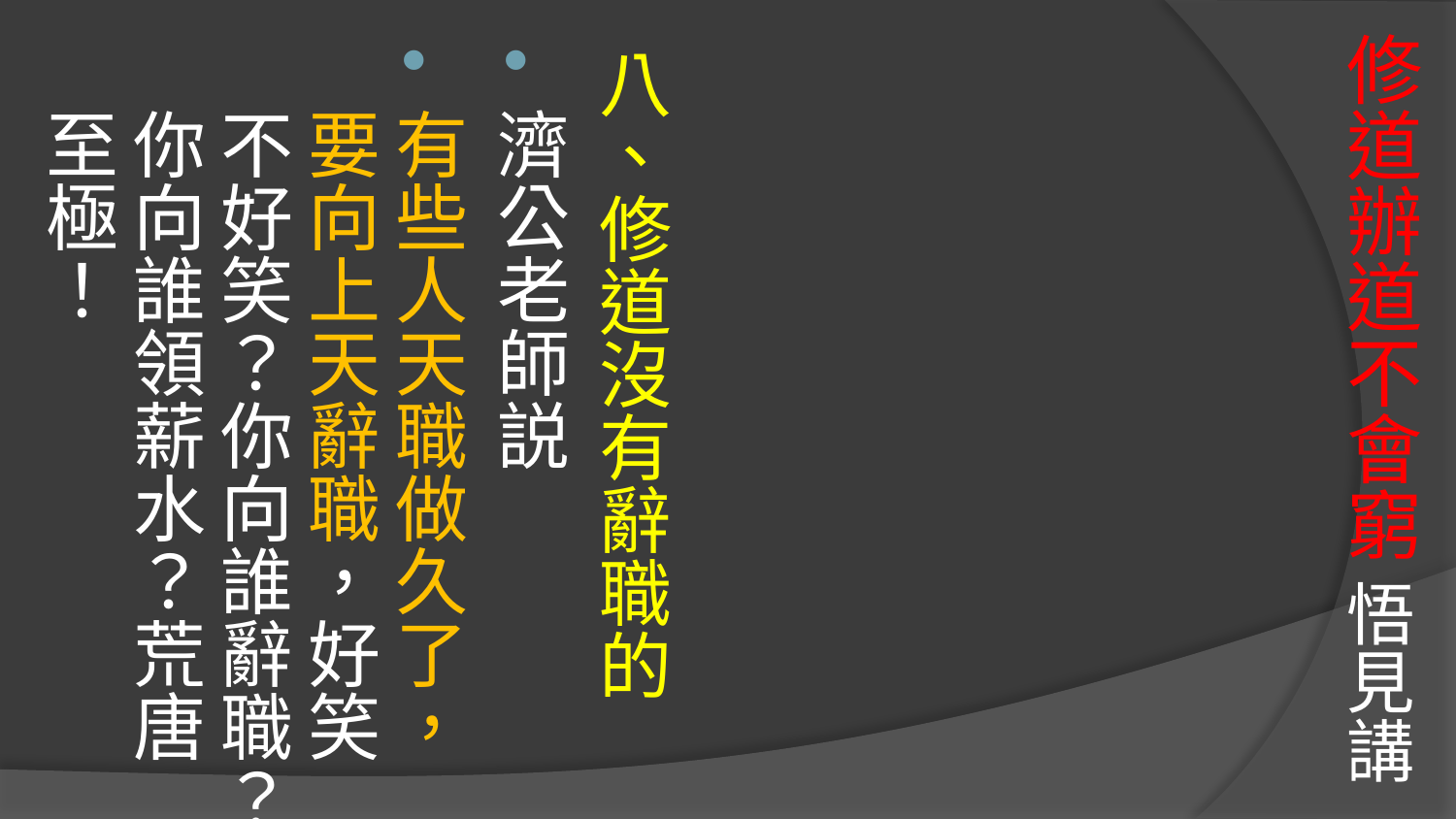

# 修道辦道不會窮 悟見講
八、修道沒有辭職的
濟公老師説
有些人天職做久了，要向上天辭職，好笑不好笑？你向誰辭職？你向誰領薪水？荒唐至極！